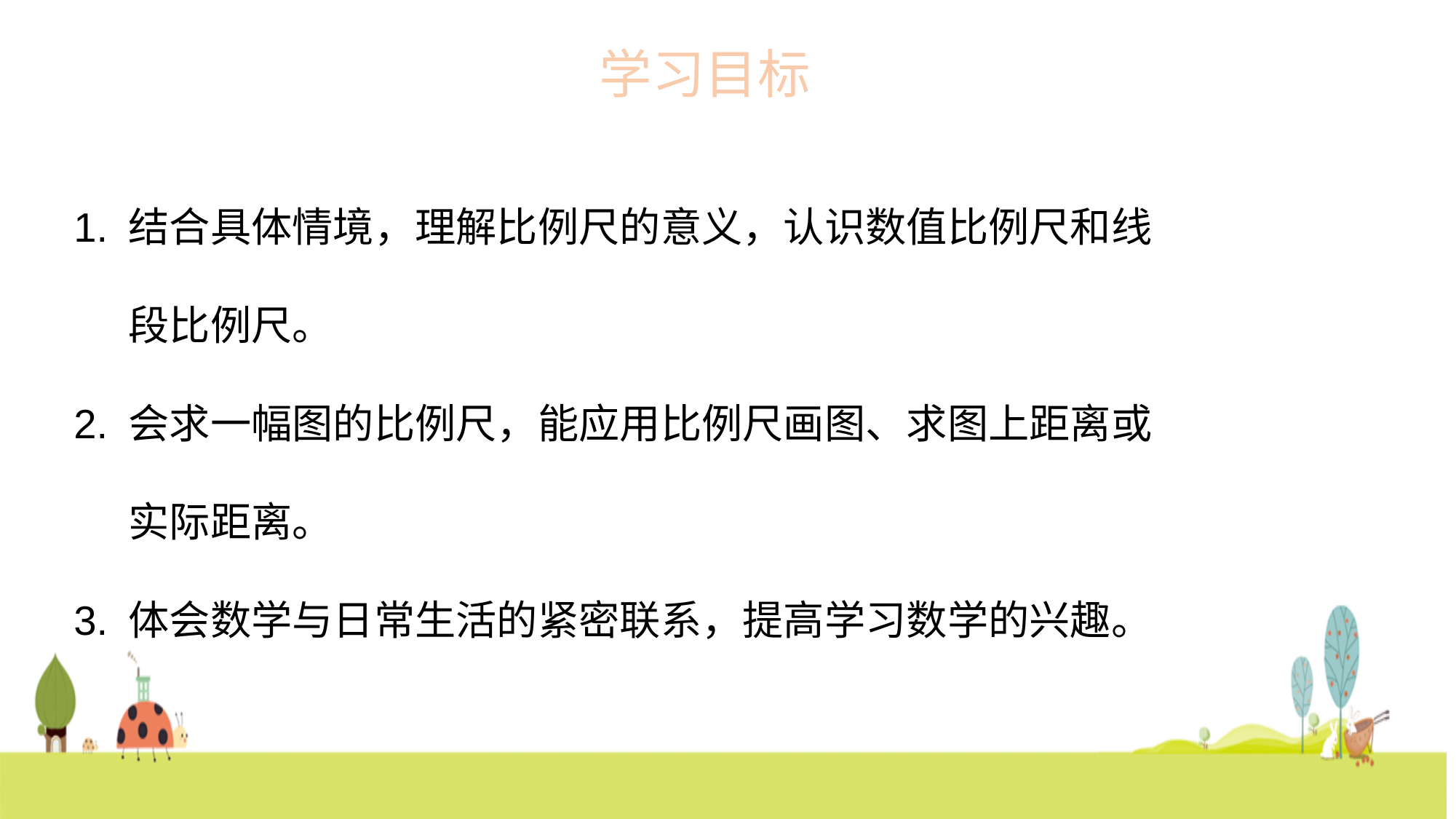

学习目标
结合具体情境，理解比例尺的意义，认识数值比例尺和线段比例尺。
会求一幅图的比例尺，能应用比例尺画图、求图上距离或实际距离。
体会数学与日常生活的紧密联系，提高学习数学的兴趣。